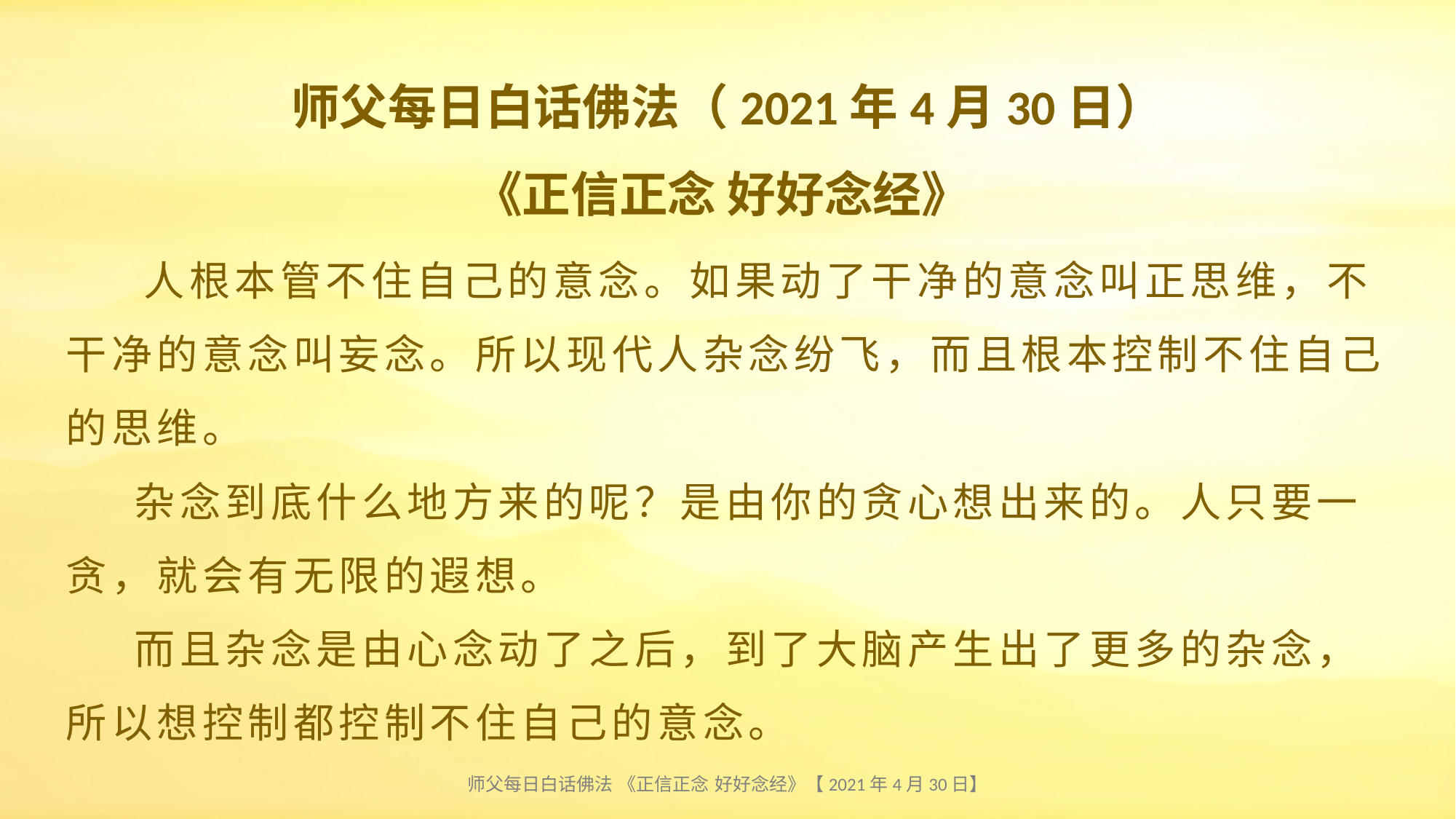

师父每日白话佛法（2021年4月30日）
《正信正念 好好念经》
# 人根本管不住自己的意念。如果动了干净的意念叫正思维，不干净的意念叫妄念。所以现代人杂念纷飞，而且根本控制不住自己的思维。  杂念到底什么地方来的呢？是由你的贪心想出来的。人只要一贪，就会有无限的遐想。 而且杂念是由心念动了之后，到了大脑产生出了更多的杂念，所以想控制都控制不住自己的意念。
师父每日白话佛法 《正信正念 好好念经》【2021年4月30日】